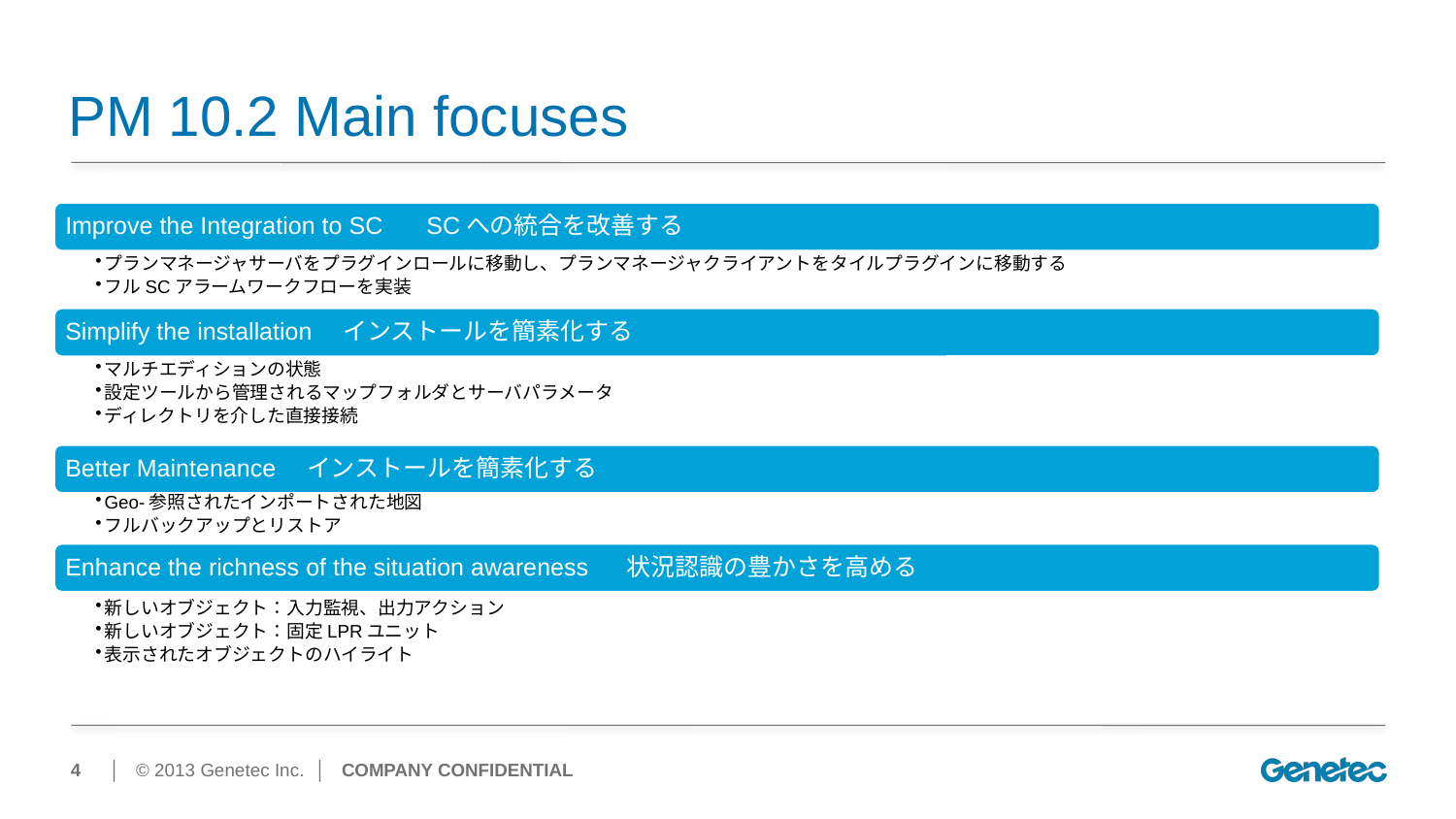

# PM 10.2 Main focuses
Improve the Integration to SC 　SCへの統合を改善する
プランマネージャサーバをプラグインロールに移動し、プランマネージャクライアントをタイルプラグインに移動する
フルSCアラームワークフローを実装
Simplify the installation　インストールを簡素化する
マルチエディションの状態
設定ツールから管理されるマップフォルダとサーバパラメータ
ディレクトリを介した直接接続
Better Maintenance　インストールを簡素化する
Geo-参照されたインポートされた地図
フルバックアップとリストア
Enhance the richness of the situation awareness 　状況認識の豊かさを高める
新しいオブジェクト：入力監視、出力アクション
新しいオブジェクト：固定LPRユニット
表示されたオブジェクトのハイライト

4
│   COMPANY CONFIDENTIAL